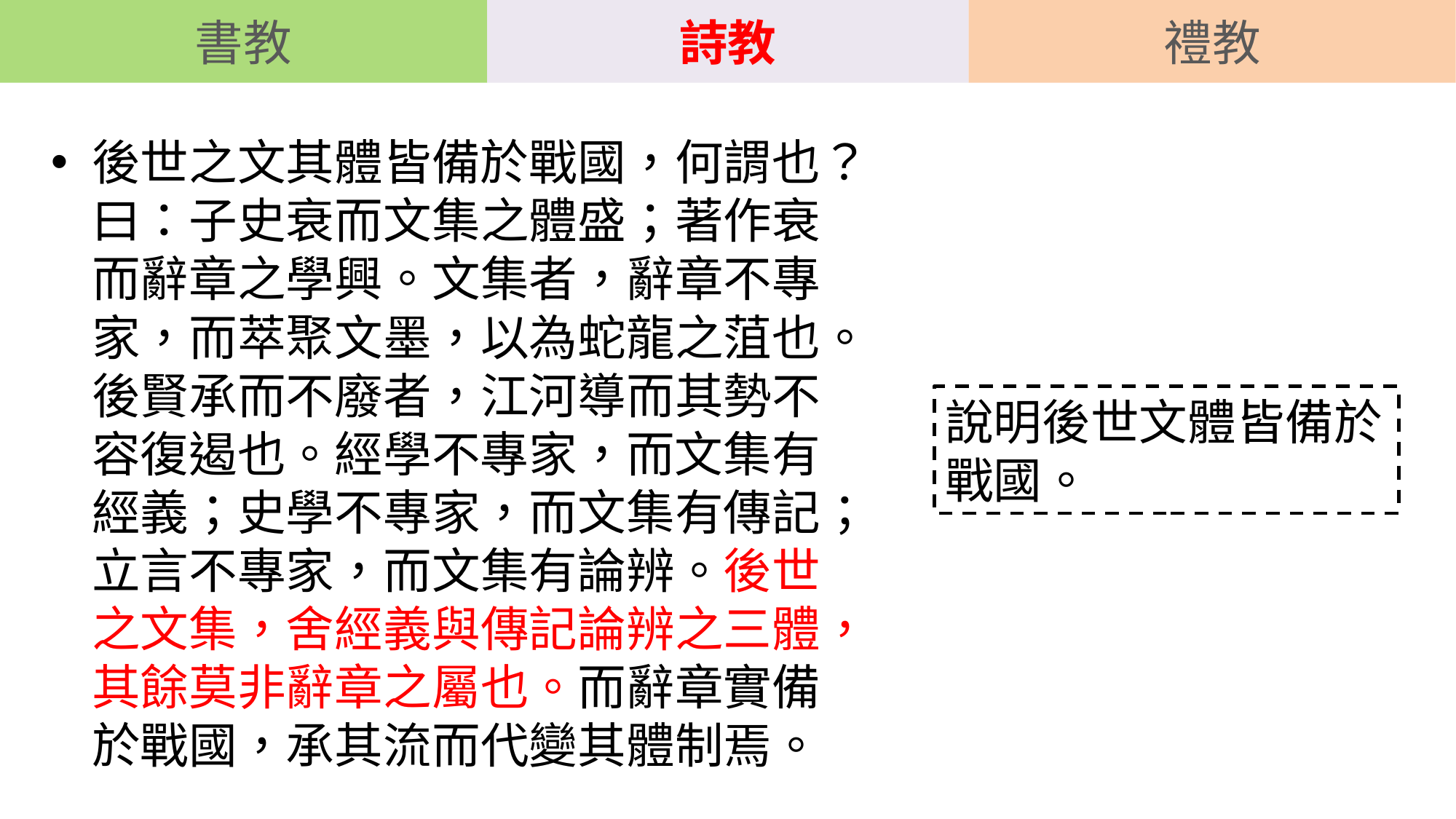

書教
詩教
禮教
後世之文其體皆備於戰國，何謂也？曰：子史衰而文集之體盛；著作衰而辭章之學興。文集者，辭章不專家，而萃聚文墨，以為蛇龍之菹也。後賢承而不廢者，江河導而其勢不容復遏也。經學不專家，而文集有經義；史學不專家，而文集有傳記；立言不專家，而文集有論辨。後世之文集，舍經義與傳記論辨之三體，其餘莫非辭章之屬也。而辭章實備於戰國，承其流而代變其體制焉。
說明後世文體皆備於戰國。